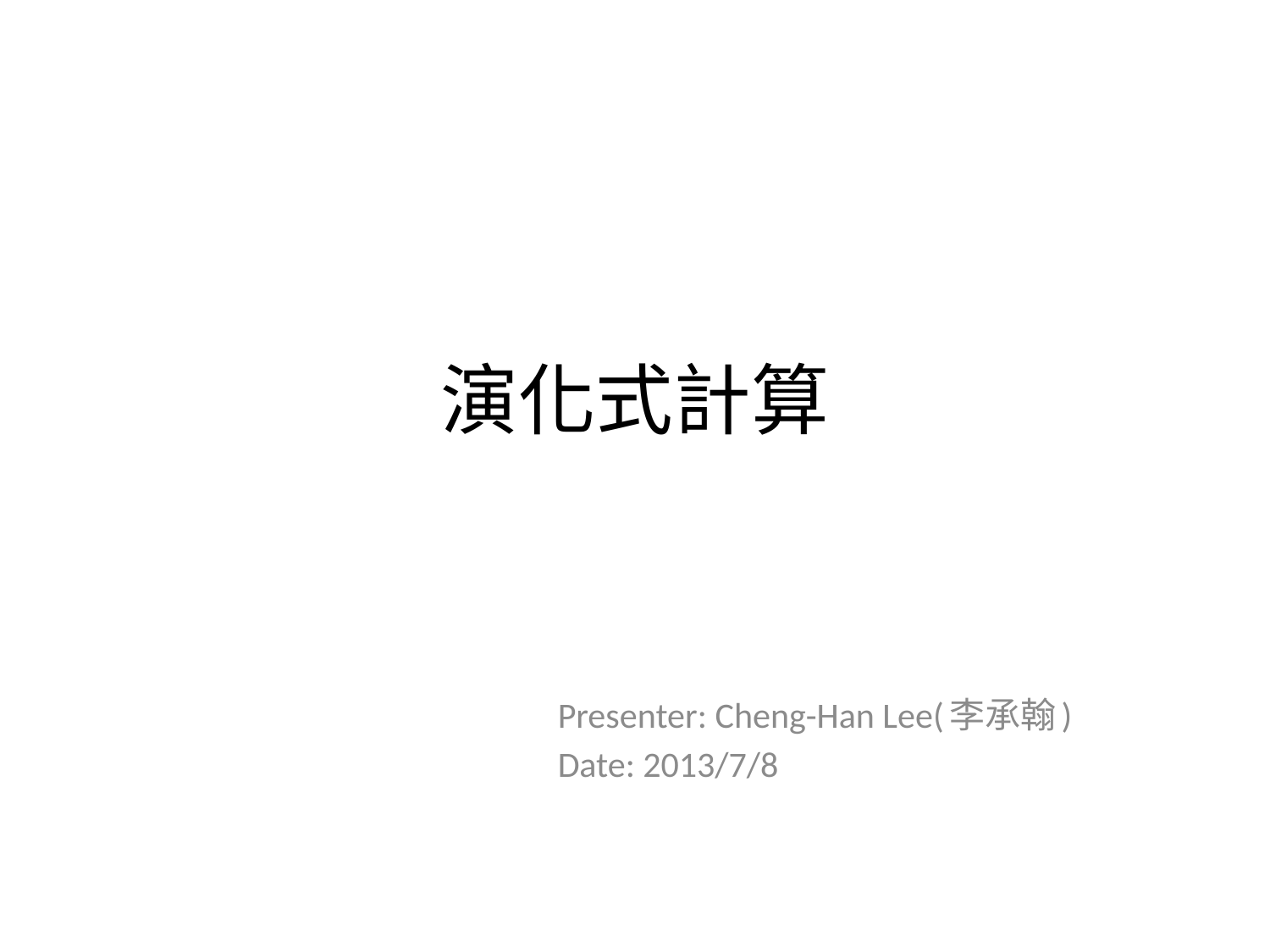

# 演化式計算
Presenter: Cheng-Han Lee(李承翰)
Date: 2013/7/8